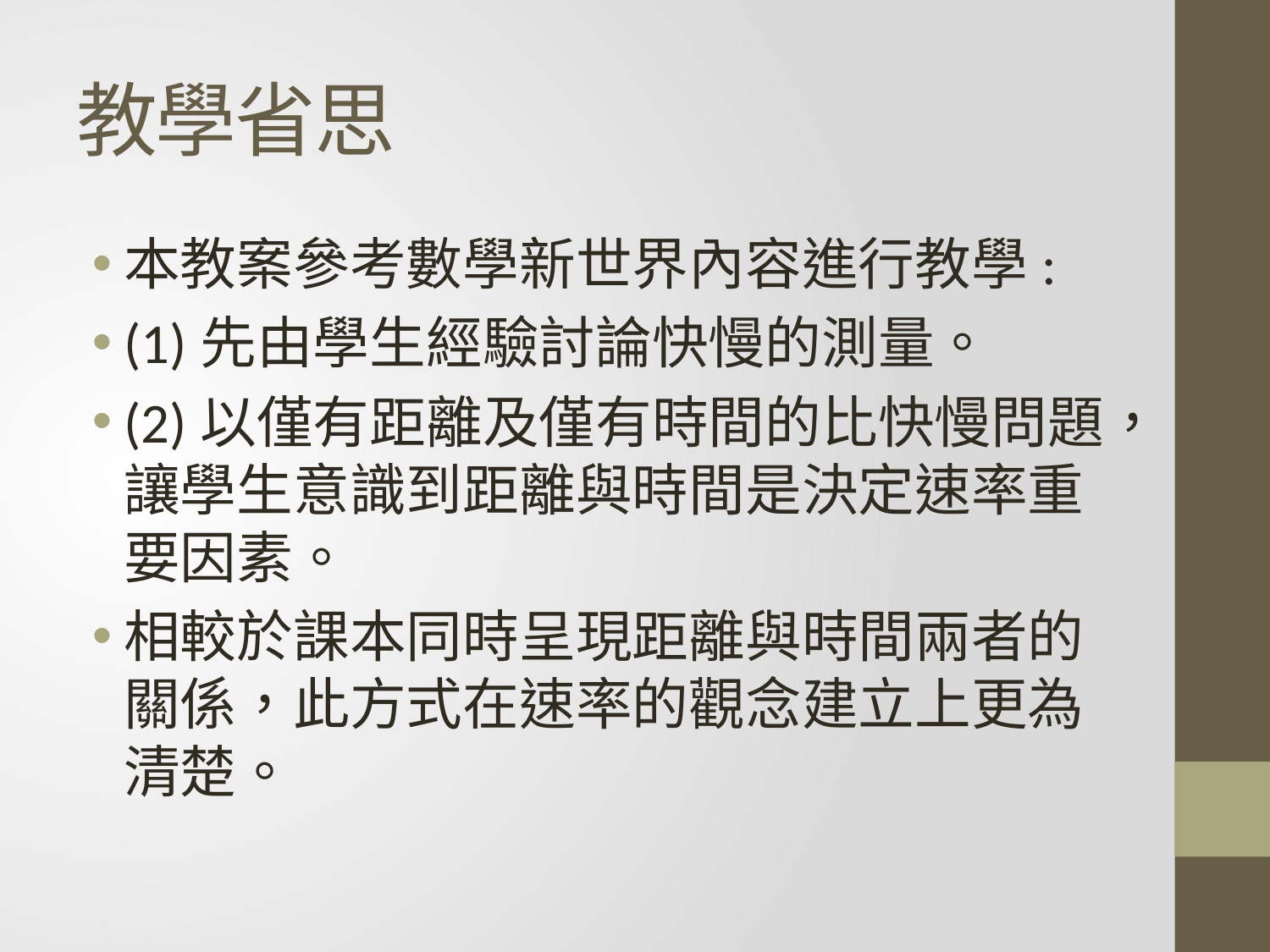

# 教學省思
本教案參考數學新世界內容進行教學:
(1)先由學生經驗討論快慢的測量。
(2)以僅有距離及僅有時間的比快慢問題，讓學生意識到距離與時間是決定速率重要因素。
相較於課本同時呈現距離與時間兩者的關係，此方式在速率的觀念建立上更為清楚。